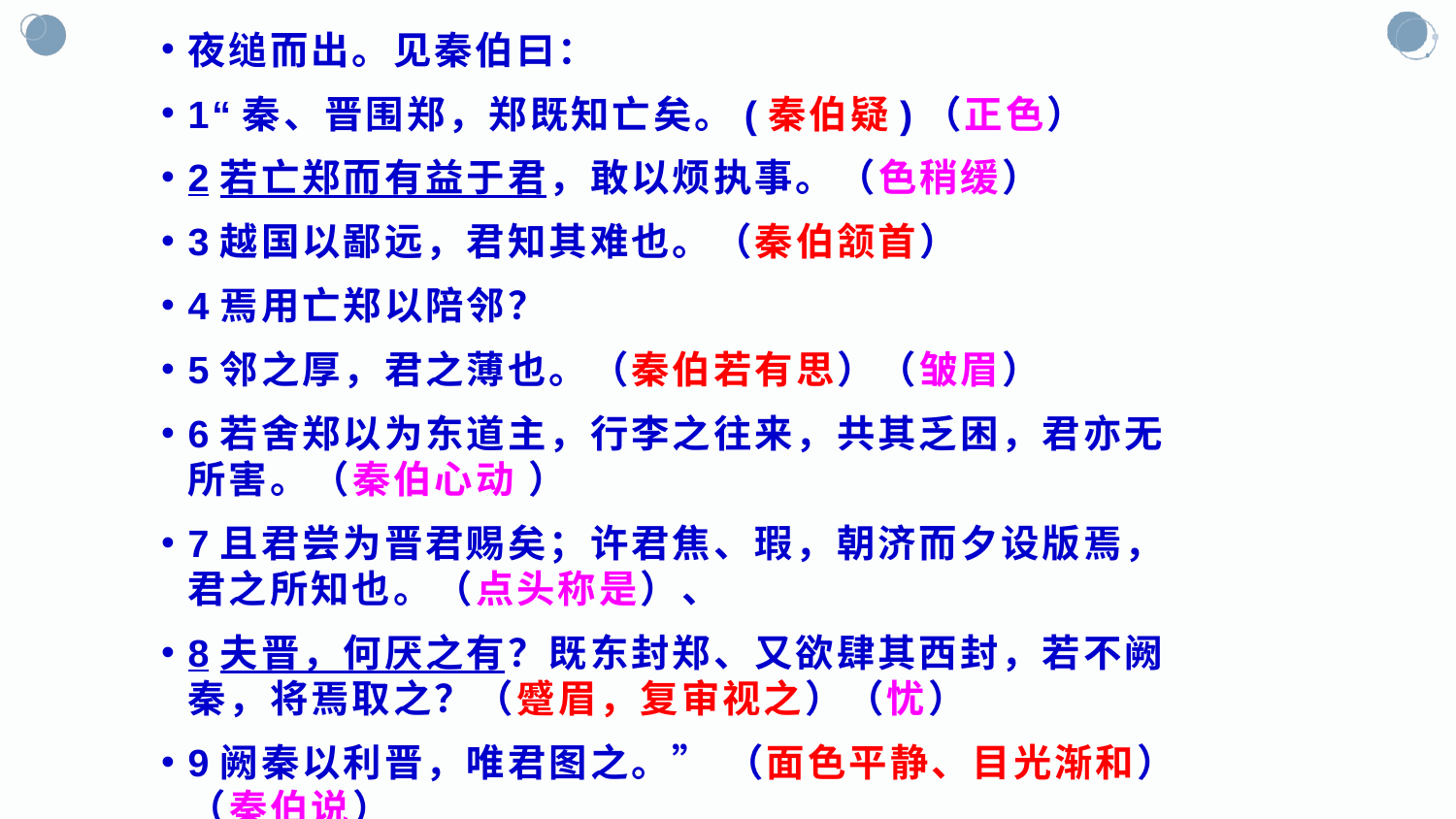

夜缒而出。见秦伯曰：
1“秦、晋围郑，郑既知亡矣。(秦伯疑)（正色）
2若亡郑而有益于君，敢以烦执事。（色稍缓）
3越国以鄙远，君知其难也。（秦伯颔首）
4焉用亡郑以陪邻？
5邻之厚，君之薄也。（秦伯若有思）（皱眉）
6若舍郑以为东道主，行李之往来，共其乏困，君亦无所害。（秦伯心动 ）
7且君尝为晋君赐矣；许君焦、瑕，朝济而夕设版焉，君之所知也。（点头称是）、
8夫晋，何厌之有？既东封郑、又欲肆其西封，若不阙秦，将焉取之？（蹙眉，复审视之）（忧）
9阙秦以利晋，唯君图之。” （面色平静、目光渐和）（秦伯说）